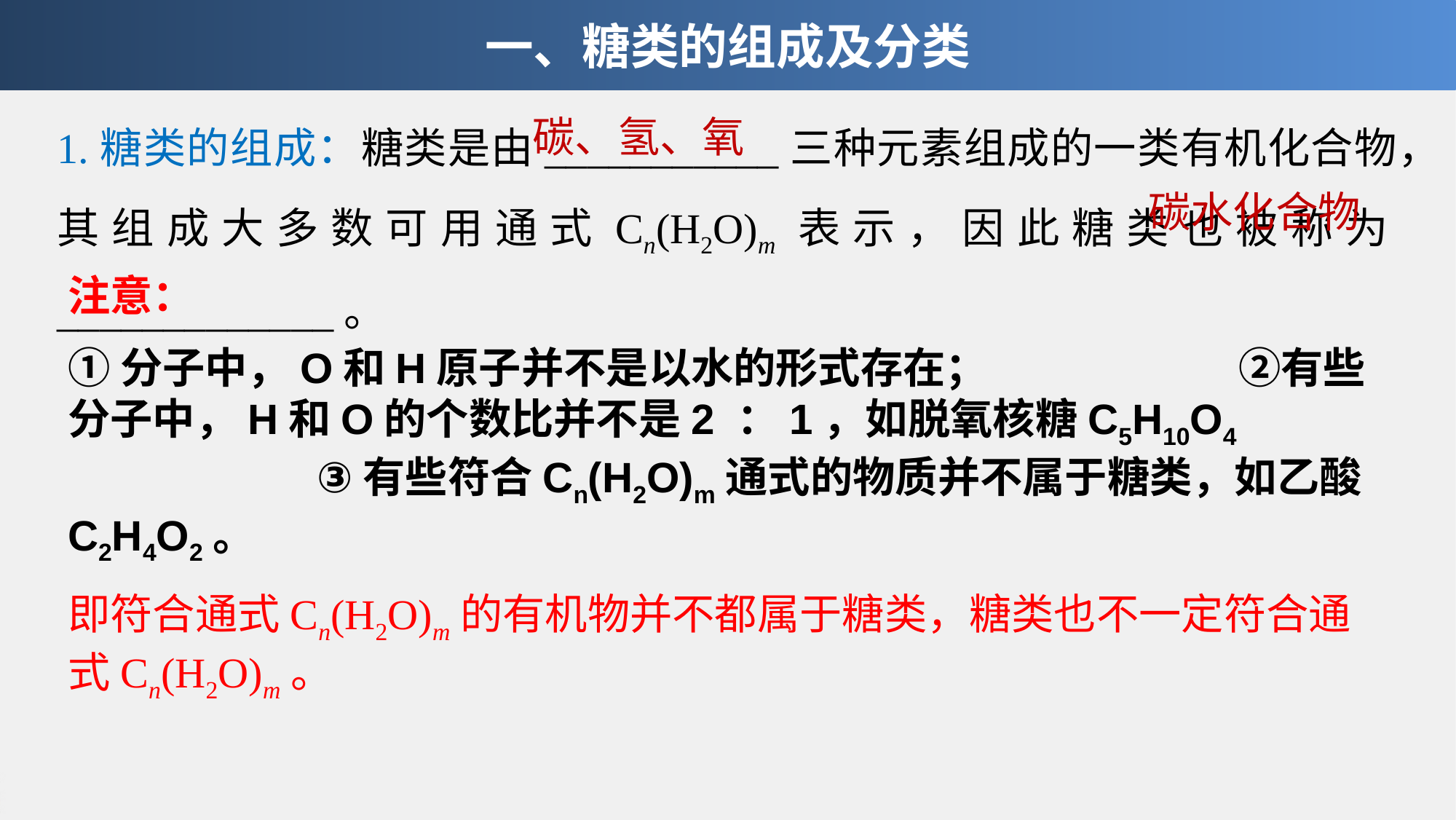

一、糖类的组成及分类
1.糖类的组成：糖类是由___________三种元素组成的一类有机化合物，其组成大多数可用通式Cn(H2O)m表示，因此糖类也被称为_____________。
碳、氢、氧
碳水化合物
注意：
①分子中，O和H原子并不是以水的形式存在；                          ②有些分子中，H和O的个数比并不是2 ：1，如脱氧核糖C5H10O4                                                        ③有些符合Cn(H2O)m通式的物质并不属于糖类，如乙酸C2H4O2。
即符合通式Cn(H2O)m的有机物并不都属于糖类，糖类也不一定符合通式Cn(H2O)m。